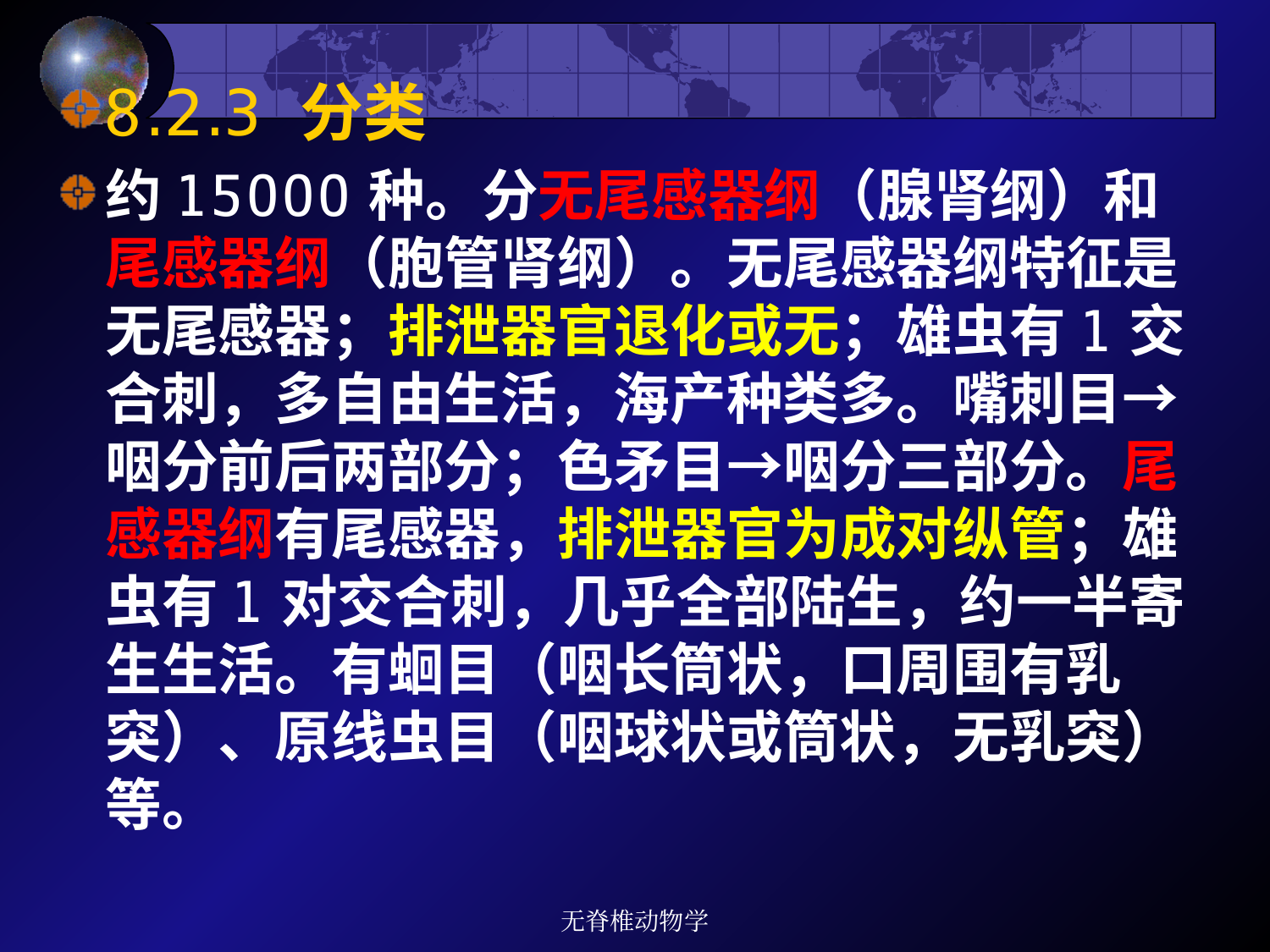

8.2.3 分类
约15000种。分无尾感器纲（腺肾纲）和尾感器纲（胞管肾纲）。无尾感器纲特征是无尾感器；排泄器官退化或无；雄虫有1交合刺，多自由生活，海产种类多。嘴刺目→咽分前后两部分；色矛目→咽分三部分。尾感器纲有尾感器，排泄器官为成对纵管；雄虫有1对交合刺，几乎全部陆生，约一半寄生生活。有蛔目（咽长筒状，口周围有乳突）、原线虫目（咽球状或筒状，无乳突）等。

无脊椎动物学
18